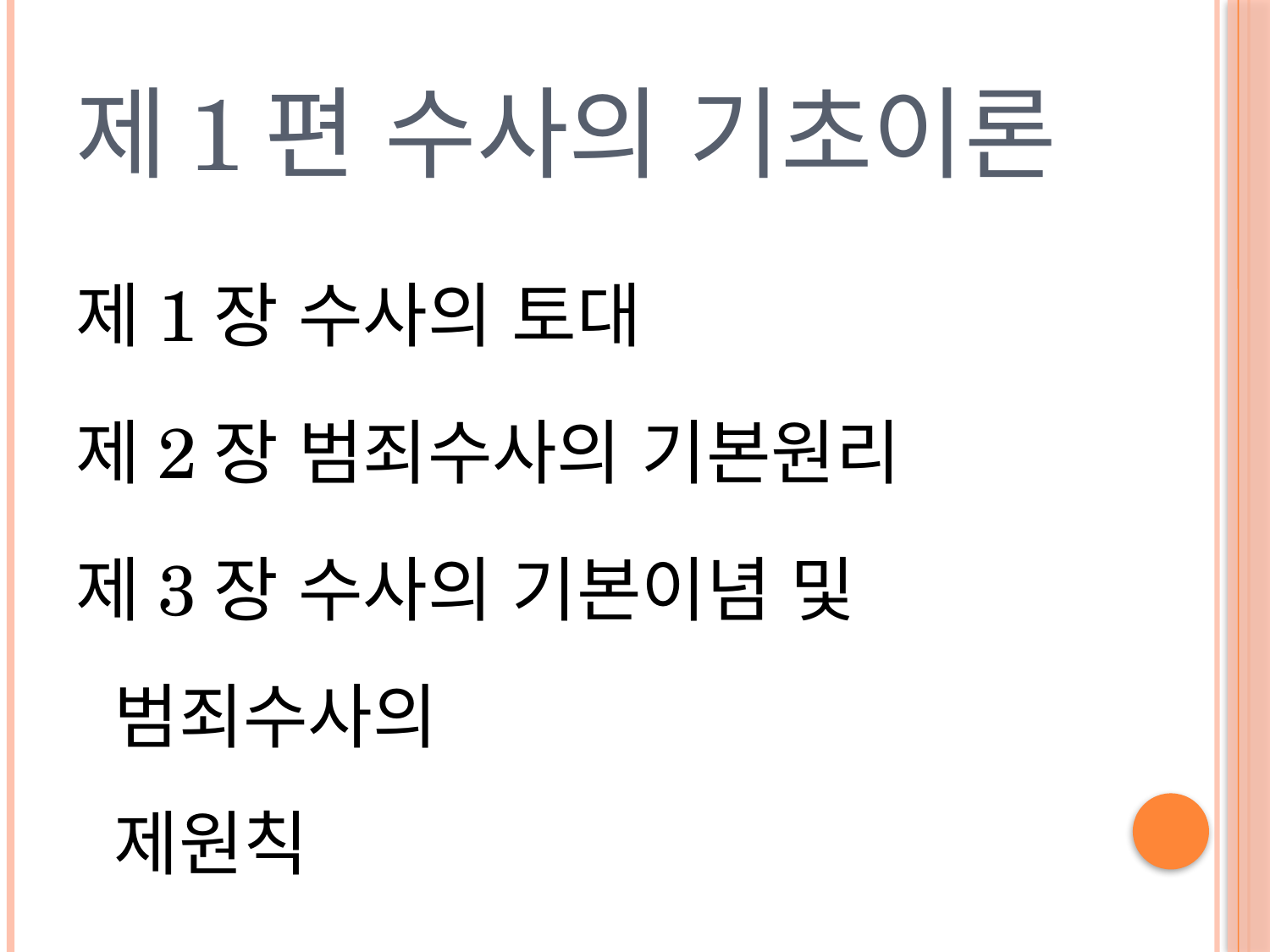

# 제1편 수사의 기초이론
제1장 수사의 토대
제2장 범죄수사의 기본원리
제3장 수사의 기본이념 및 범죄수사의                          제원칙